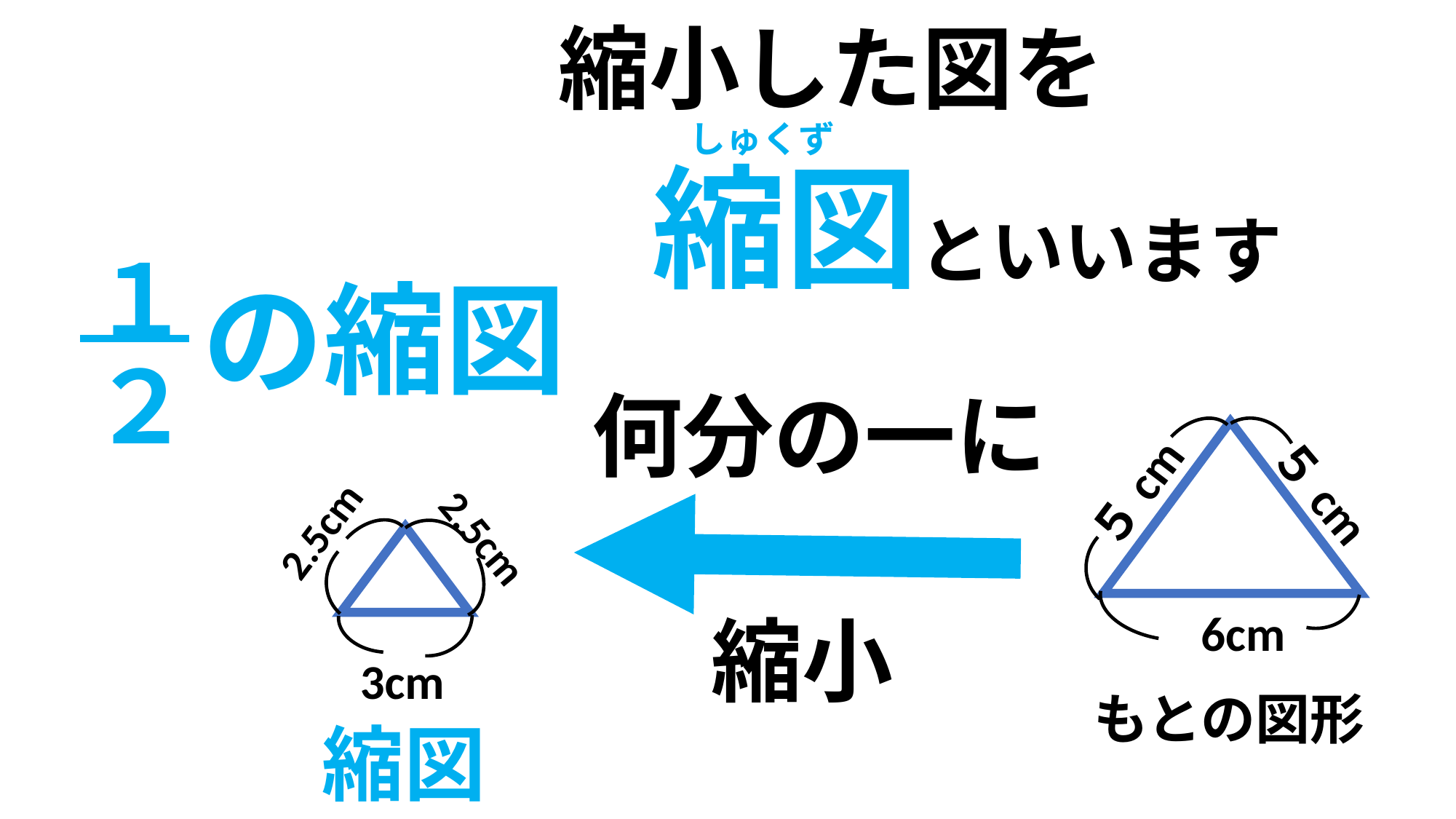

縮小した図を
しゅくず
縮図といいます
１
２
の縮図
何分の一に

５cm
５cm
2.5cm
2.5cm

6cm
縮小
3cm
もとの図形
縮図